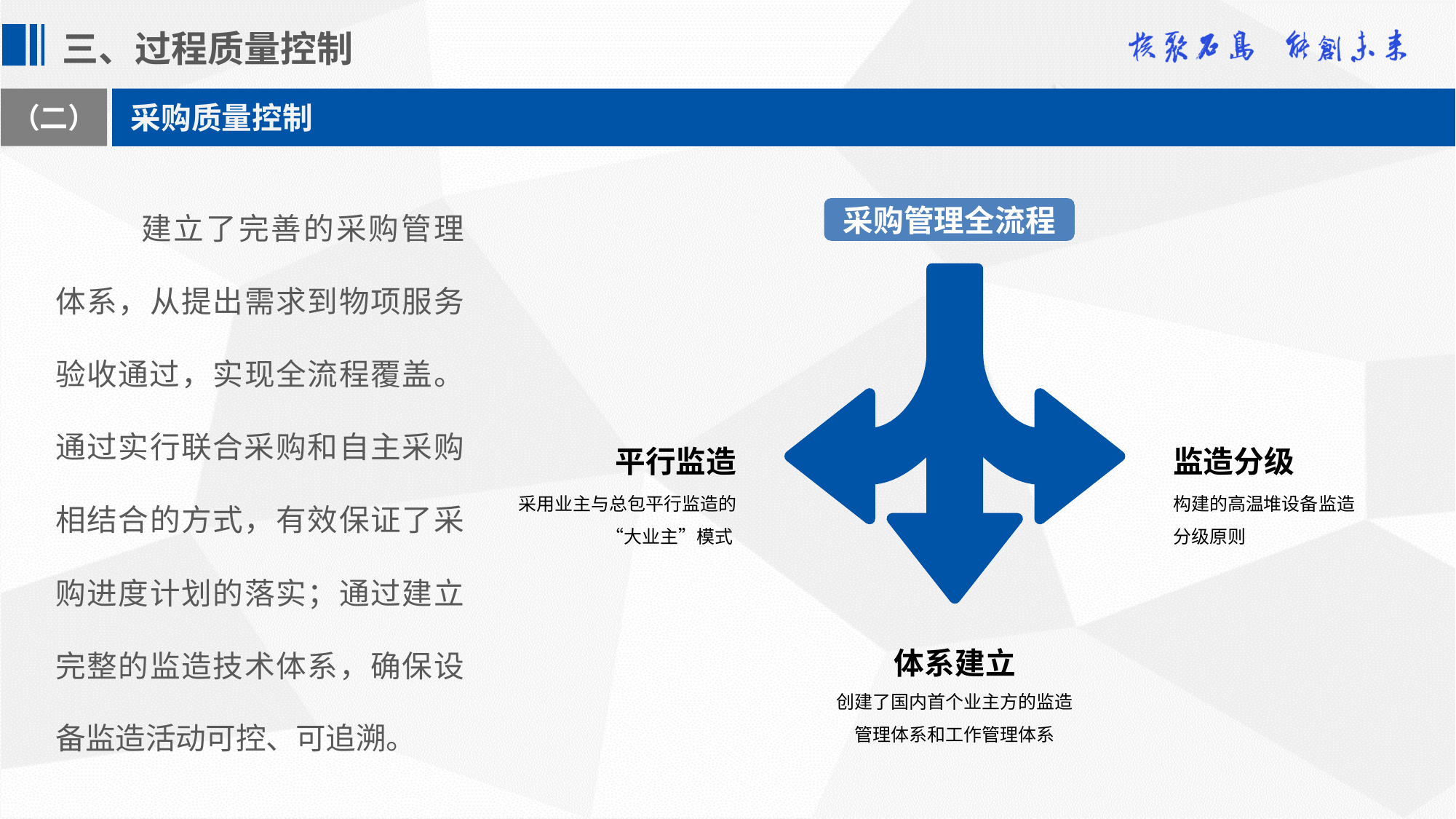

三、过程质量控制

（二）
采购质量控制
建立了完善的采购管理体系，从提出需求到物项服务验收通过，实现全流程覆盖。通过实行联合采购和自主采购相结合的方式，有效保证了采购进度计划的落实；通过建立完整的监造技术体系，确保设备监造活动可控、可追溯。
采购管理全流程

平行监造
监造分级
采用业主与总包平行监造的“大业主”模式
构建的高温堆设备监造分级原则
体系建立
创建了国内首个业主方的监造管理体系和工作管理体系